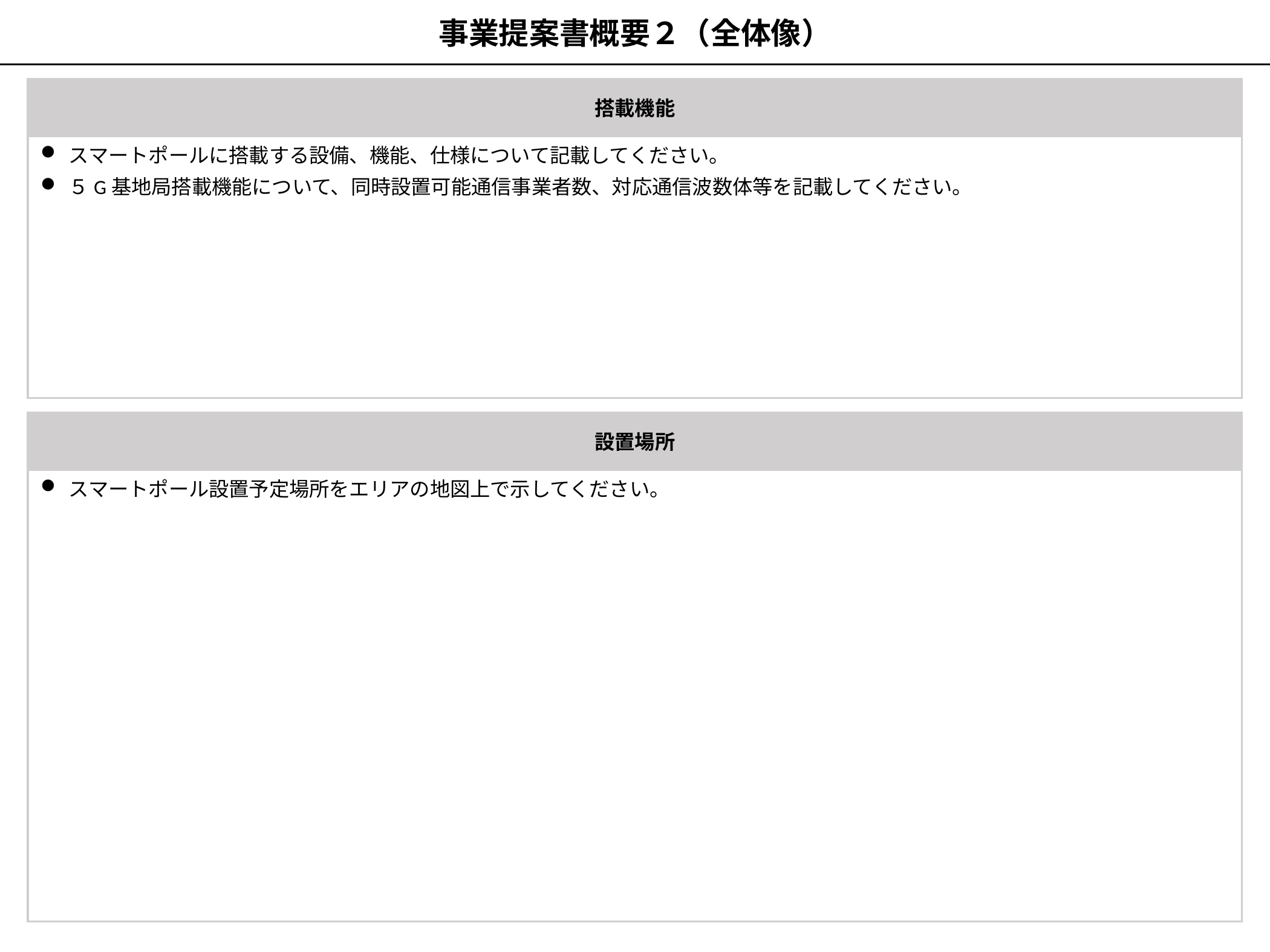

事業提案書概要２（全体像）
搭載機能
スマートポールに搭載する設備、機能、仕様について記載してください。
５G基地局搭載機能について、同時設置可能通信事業者数、対応通信波数体等を記載してください。
設置場所
スマートポール設置予定場所をエリアの地図上で示してください。